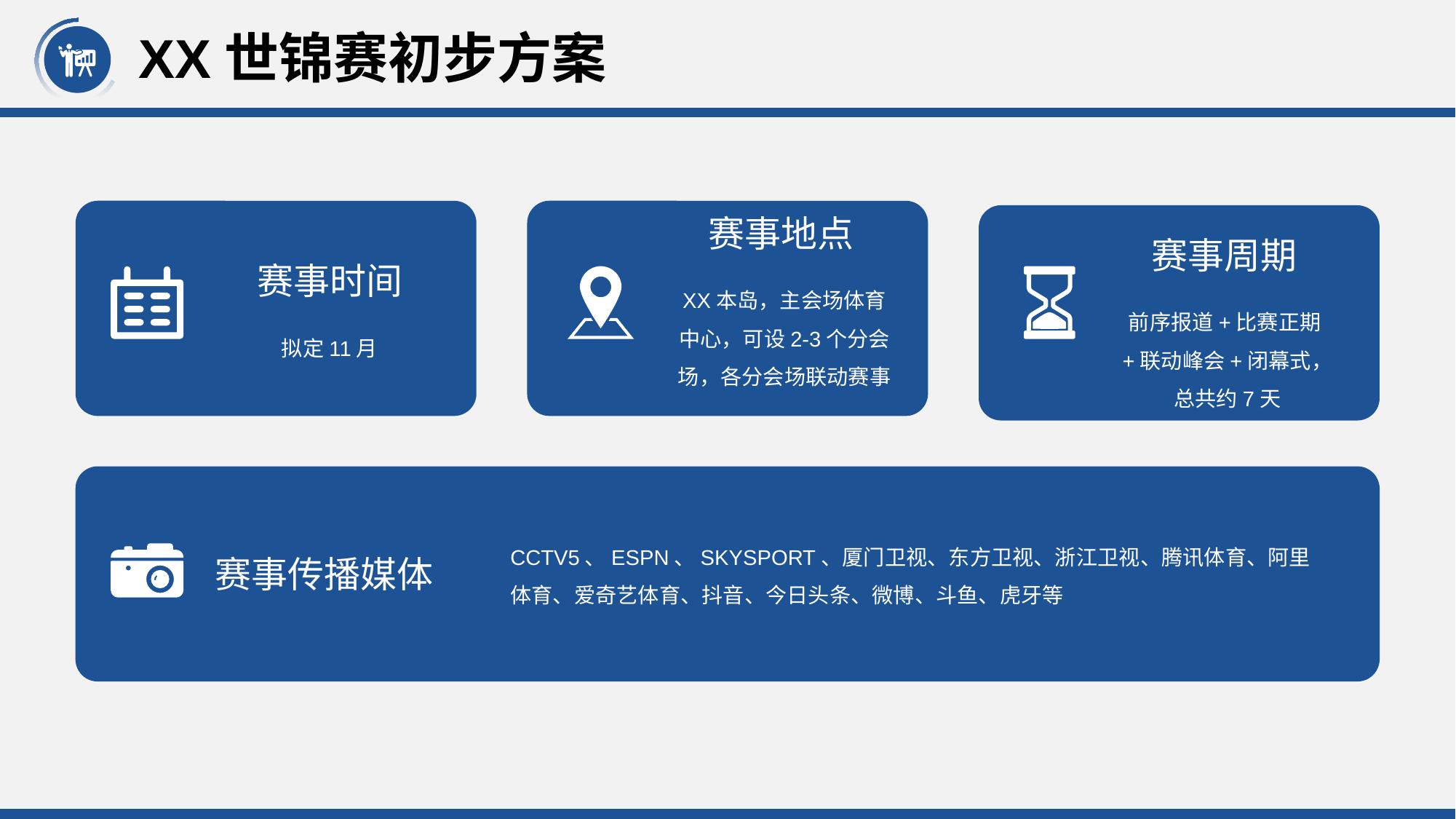

XX世锦赛初步方案

赛事时间

拟定11月

赛事地点

XX本岛，主会场体育中心，可设2-3个分会场，各分会场联动赛事

赛事周期

前序报道+比赛正期+联动峰会+闭幕式，总共约7天

CCTV5、ESPN、SKYSPORT、厦门卫视、东方卫视、浙江卫视、腾讯体育、阿里体育、爱奇艺体育、抖音、今日头条、微博、斗鱼、虎牙等

赛事传播媒体